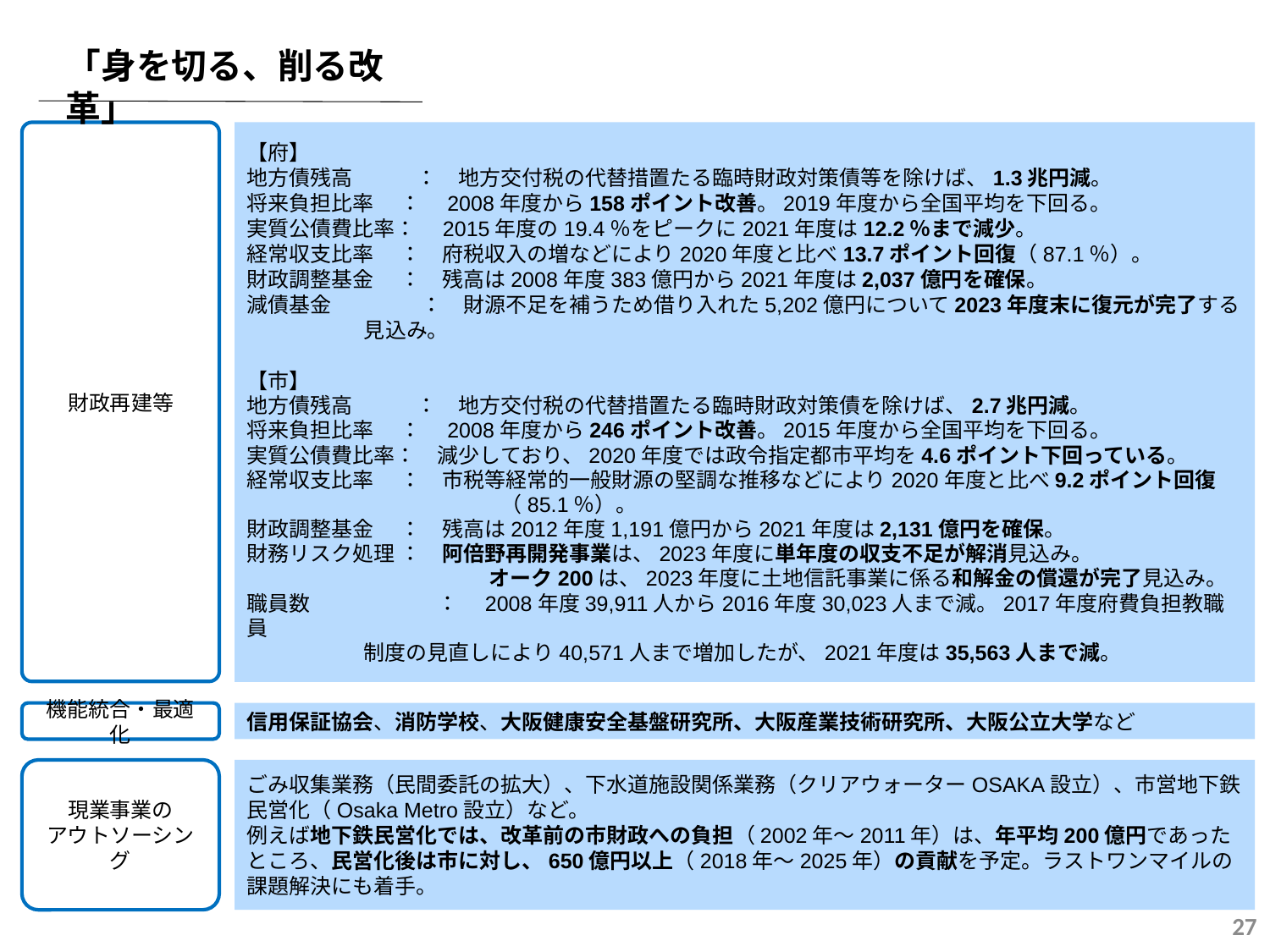

「身を切る、削る改革」
財政再建等
【府】
地方債残高　　　：　地方交付税の代替措置たる臨時財政対策債等を除けば、1.3兆円減。
将来負担比率　 ：　2008年度から158ポイント改善。2019年度から全国平均を下回る。
実質公債費比率：　2015年度の19.4％をピークに2021年度は12.2％まで減少。
経常収支比率　 ：　府税収入の増などにより2020年度と比べ13.7ポイント回復（87.1％）。
財政調整基金　 ：　残高は2008年度383億円から2021年度は2,037億円を確保。
減債基金　　　　 ：　財源不足を補うため借り入れた5,202億円について2023年度末に復元が完了する
                        見込み。

【市】
地方債残高　　　：　地方交付税の代替措置たる臨時財政対策債を除けば、2.7兆円減。
将来負担比率　 ：　2008年度から246ポイント改善。2015年度から全国平均を下回る。
実質公債費比率：　減少しており、2020年度では政令指定都市平均を4.6ポイント下回っている。
経常収支比率　 ：　市税等経常的一般財源の堅調な推移などにより2020年度と比べ9.2ポイント回復
　　　　　　　　　　　　（85.1％）。
財政調整基金　 ：　残高は2012年度1,191億円から2021年度は2,131億円を確保。
財務リスク処理 ：　阿倍野再開発事業は、2023年度に単年度の収支不足が解消見込み。
　　　　　　　　　 　 　オーク200は、2023年度に土地信託事業に係る和解金の償還が完了見込み。
職員数　　　　　　：　2008年度39,911人から2016年度30,023人まで減。2017年度府費負担教職員
                        制度の見直しにより40,571人まで増加したが、2021年度は35,563人まで減。
機能統合・最適化
信用保証協会、消防学校、大阪健康安全基盤研究所、大阪産業技術研究所、大阪公立大学など
現業事業の
アウトソーシング
ごみ収集業務（民間委託の拡大）、下水道施設関係業務（クリアウォーターOSAKA設立）、市営地下鉄民営化（Osaka Metro設立）など。
例えば地下鉄民営化では、改革前の市財政への負担（2002年～2011年）は、年平均200億円であったところ、民営化後は市に対し、650億円以上（2018年～2025年）の貢献を予定。ラストワンマイルの課題解決にも着手。
27